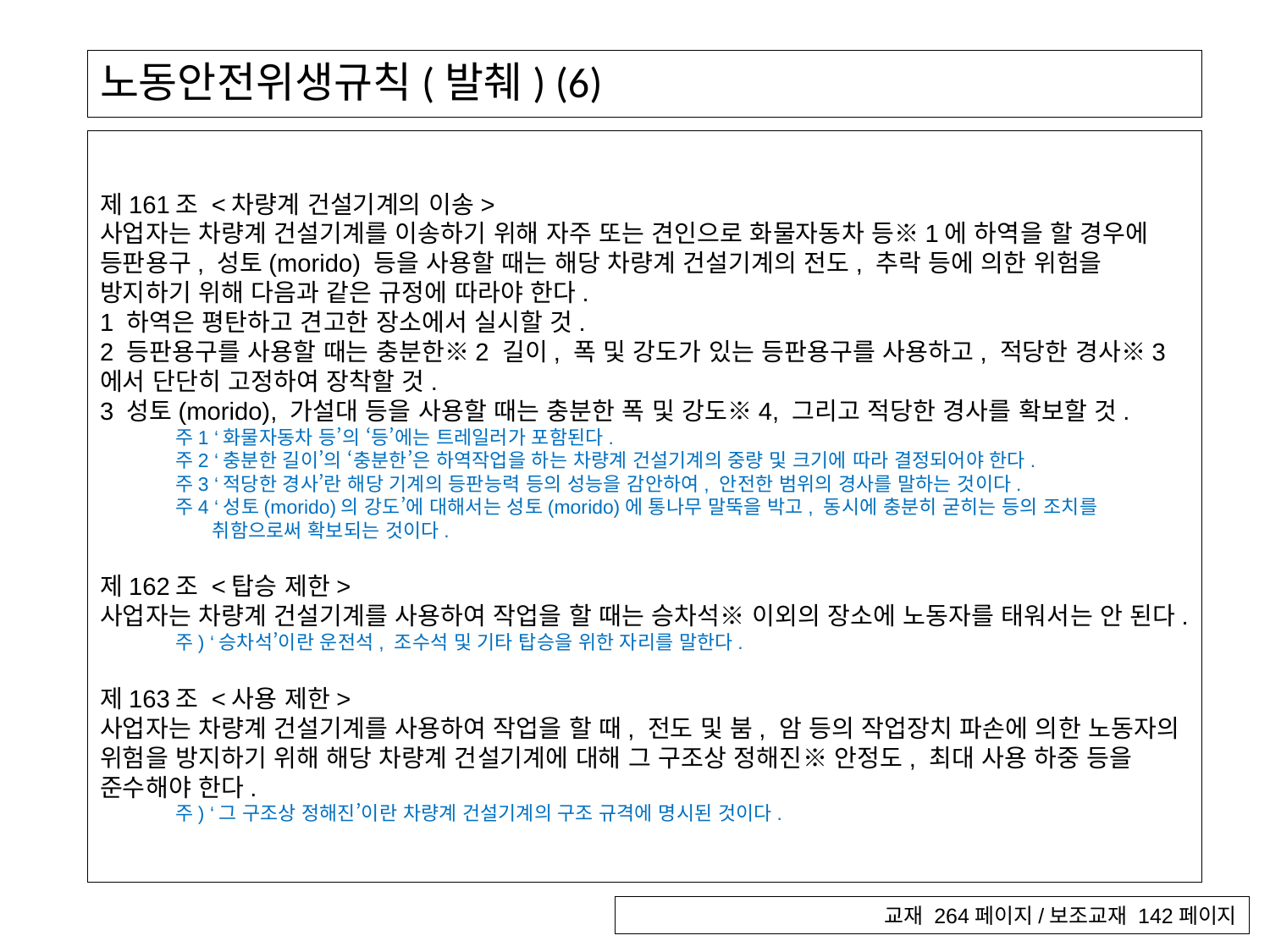

# 노동안전위생규칙(발췌) (6)
제161조 <차량계 건설기계의 이송>
사업자는 차량계 건설기계를 이송하기 위해 자주 또는 견인으로 화물자동차 등※1에 하역을 할 경우에 등판용구, 성토(morido) 등을 사용할 때는 해당 차량계 건설기계의 전도, 추락 등에 의한 위험을 방지하기 위해 다음과 같은 규정에 따라야 한다.
1 하역은 평탄하고 견고한 장소에서 실시할 것.
2 등판용구를 사용할 때는 충분한※2 길이, 폭 및 강도가 있는 등판용구를 사용하고, 적당한 경사※3에서 단단히 고정하여 장착할 것.
3 성토(morido), 가설대 등을 사용할 때는 충분한 폭 및 강도※4, 그리고 적당한 경사를 확보할 것.
주1 ‘화물자동차 등’의 ‘등’에는 트레일러가 포함된다.
주2 ‘충분한 길이’의 ‘충분한’은 하역작업을 하는 차량계 건설기계의 중량 및 크기에 따라 결정되어야 한다.
주3 ‘적당한 경사’란 해당 기계의 등판능력 등의 성능을 감안하여, 안전한 범위의 경사를 말하는 것이다.
주4 ‘성토(morido)의 강도’에 대해서는 성토(morido)에 통나무 말뚝을 박고, 동시에 충분히 굳히는 등의 조치를 취함으로써 확보되는 것이다.

제162조 <탑승 제한>
사업자는 차량계 건설기계를 사용하여 작업을 할 때는 승차석※ 이외의 장소에 노동자를 태워서는 안 된다.
주) ‘승차석’이란 운전석, 조수석 및 기타 탑승을 위한 자리를 말한다.

제163조 <사용 제한>
사업자는 차량계 건설기계를 사용하여 작업을 할 때, 전도 및 붐, 암 등의 작업장치 파손에 의한 노동자의 위험을 방지하기 위해 해당 차량계 건설기계에 대해 그 구조상 정해진※ 안정도, 최대 사용 하중 등을 준수해야 한다.
주) ‘그 구조상 정해진’이란 차량계 건설기계의 구조 규격에 명시된 것이다.
교재 264페이지/보조교재 142페이지